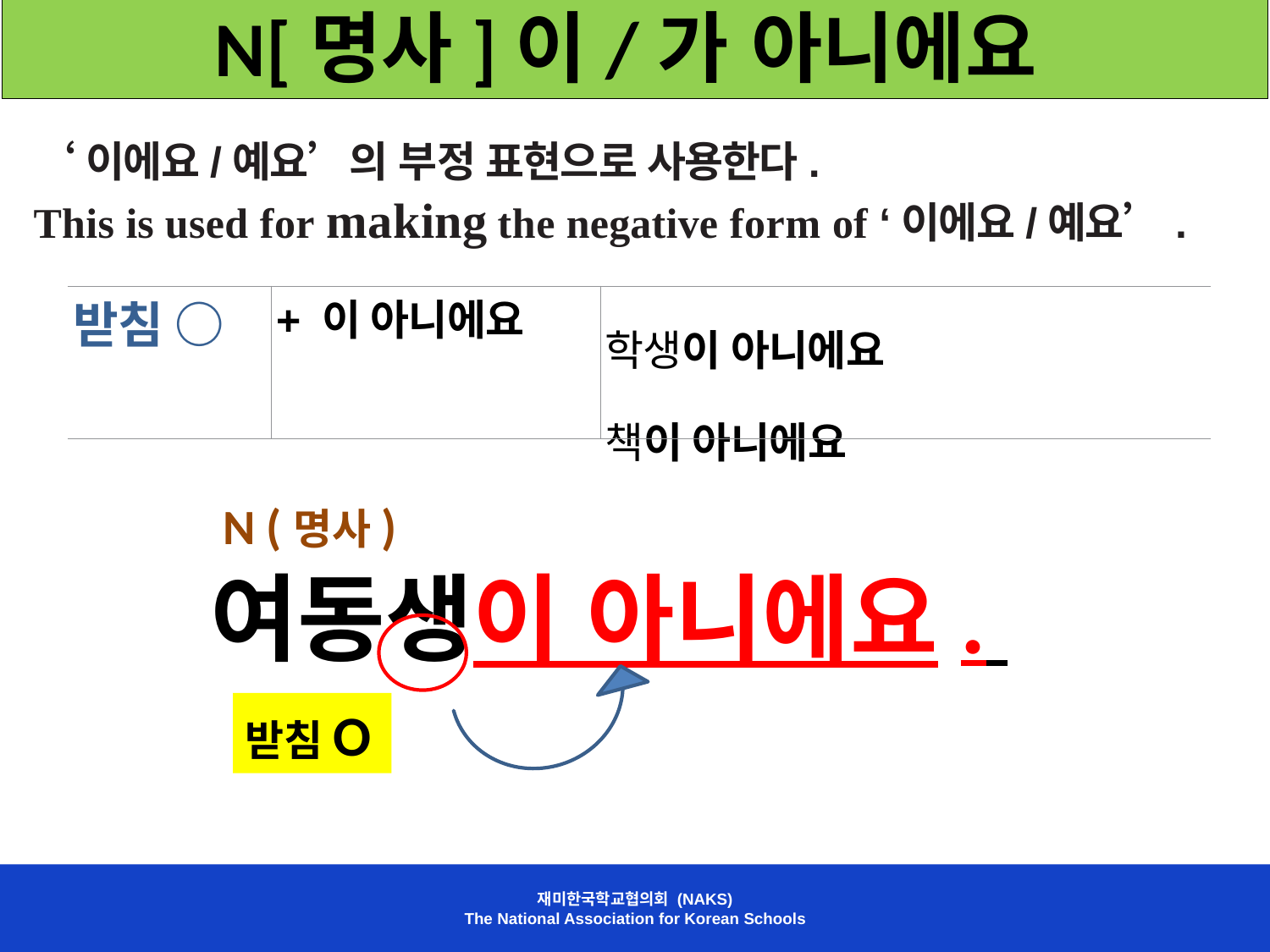

N[명사]이/가 아니에요
‘이에요/예요’의 부정 표현으로 사용한다.
This is used for making the negative form of ‘이에요/예요’.
| 받침 ○ | + 이 아니에요 | 학생이 아니에요 책이 아니에요 |
| --- | --- | --- |
N (명사)
 여동생이 아니에요.

받침O
재미한국학교협의회 (NAKS)
The National Association for Korean Schools